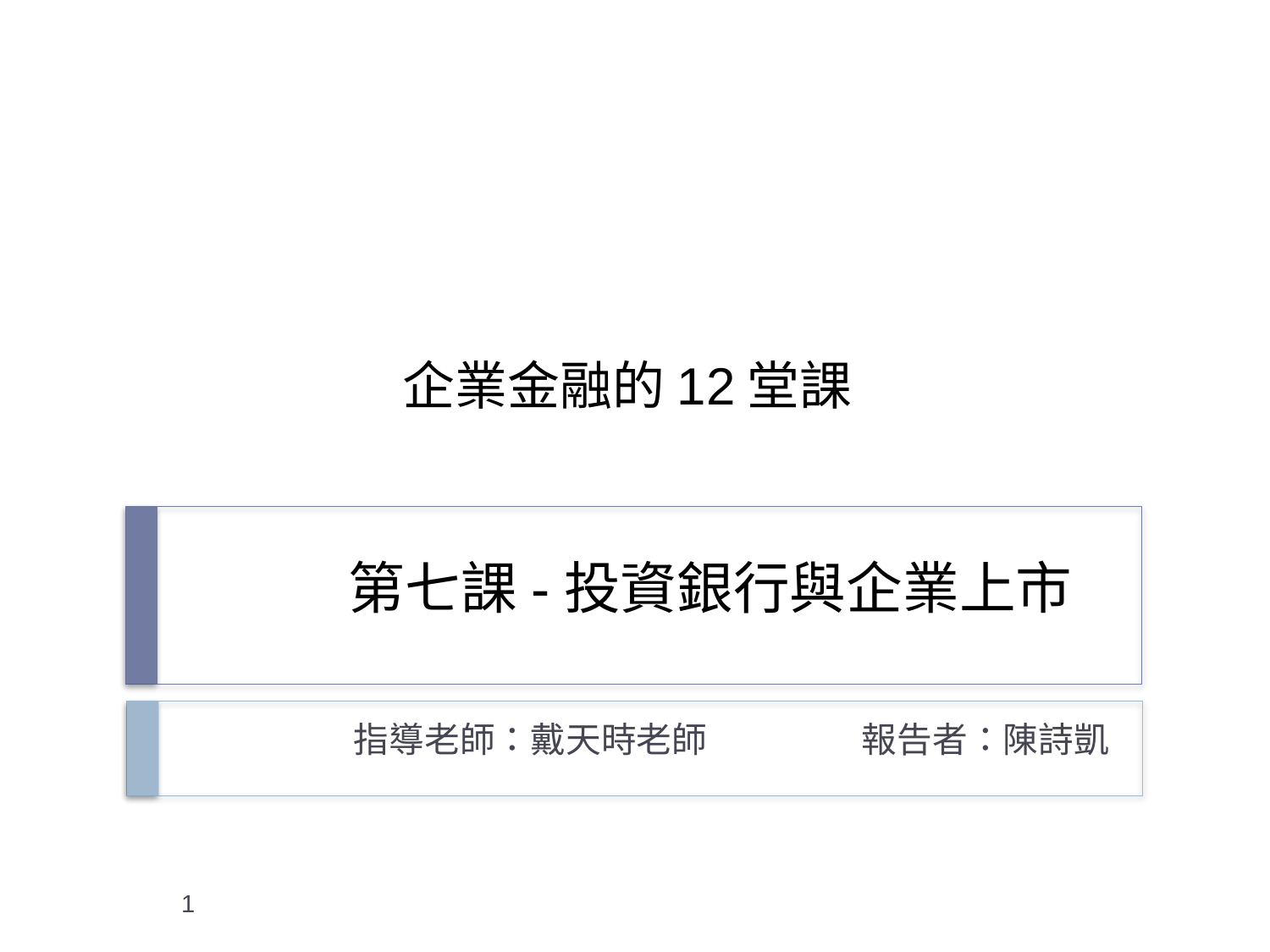

# 企業金融的12堂課
第七課-投資銀行與企業上市
指導老師：戴天時老師		報告者：陳詩凱
1